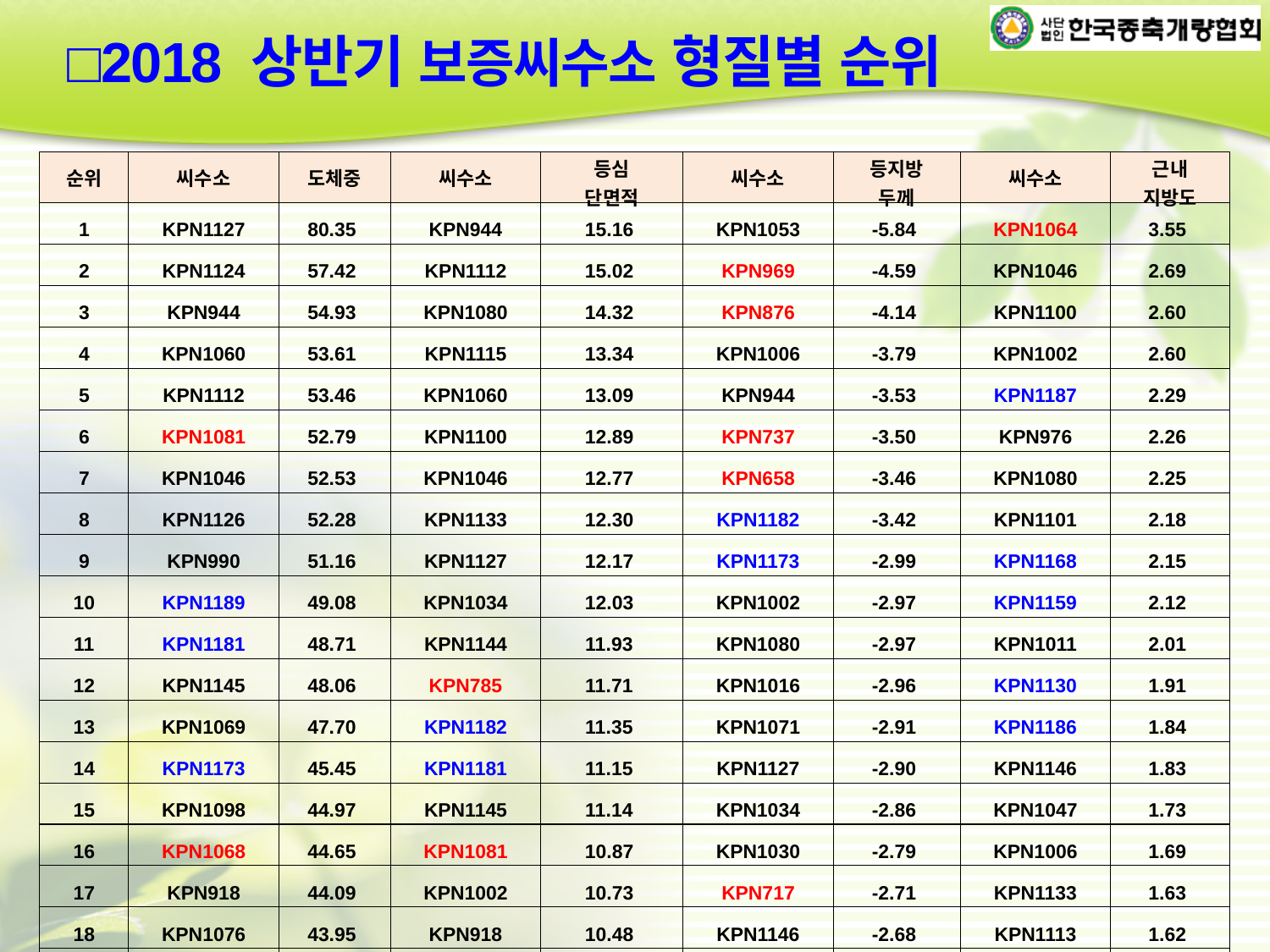

□2018 상반기 보증씨수소 형질별 순위
| 순위 | 씨수소 | 도체중 | 씨수소 | 등심 단면적 | 씨수소 | 등지방 두께 | 씨수소 | 근내 지방도 |
| --- | --- | --- | --- | --- | --- | --- | --- | --- |
| 1 | KPN1127 | 80.35 | KPN944 | 15.16 | KPN1053 | -5.84 | KPN1064 | 3.55 |
| 2 | KPN1124 | 57.42 | KPN1112 | 15.02 | KPN969 | -4.59 | KPN1046 | 2.69 |
| 3 | KPN944 | 54.93 | KPN1080 | 14.32 | KPN876 | -4.14 | KPN1100 | 2.60 |
| 4 | KPN1060 | 53.61 | KPN1115 | 13.34 | KPN1006 | -3.79 | KPN1002 | 2.60 |
| 5 | KPN1112 | 53.46 | KPN1060 | 13.09 | KPN944 | -3.53 | KPN1187 | 2.29 |
| 6 | KPN1081 | 52.79 | KPN1100 | 12.89 | KPN737 | -3.50 | KPN976 | 2.26 |
| 7 | KPN1046 | 52.53 | KPN1046 | 12.77 | KPN658 | -3.46 | KPN1080 | 2.25 |
| 8 | KPN1126 | 52.28 | KPN1133 | 12.30 | KPN1182 | -3.42 | KPN1101 | 2.18 |
| 9 | KPN990 | 51.16 | KPN1127 | 12.17 | KPN1173 | -2.99 | KPN1168 | 2.15 |
| 10 | KPN1189 | 49.08 | KPN1034 | 12.03 | KPN1002 | -2.97 | KPN1159 | 2.12 |
| 11 | KPN1181 | 48.71 | KPN1144 | 11.93 | KPN1080 | -2.97 | KPN1011 | 2.01 |
| 12 | KPN1145 | 48.06 | KPN785 | 11.71 | KPN1016 | -2.96 | KPN1130 | 1.91 |
| 13 | KPN1069 | 47.70 | KPN1182 | 11.35 | KPN1071 | -2.91 | KPN1186 | 1.84 |
| 14 | KPN1173 | 45.45 | KPN1181 | 11.15 | KPN1127 | -2.90 | KPN1146 | 1.83 |
| 15 | KPN1098 | 44.97 | KPN1145 | 11.14 | KPN1034 | -2.86 | KPN1047 | 1.73 |
| 16 | KPN1068 | 44.65 | KPN1081 | 10.87 | KPN1030 | -2.79 | KPN1006 | 1.69 |
| 17 | KPN918 | 44.09 | KPN1002 | 10.73 | KPN717 | -2.71 | KPN1133 | 1.63 |
| 18 | KPN1076 | 43.95 | KPN918 | 10.48 | KPN1146 | -2.68 | KPN1113 | 1.62 |
| 19 | KPN1080 | 43.33 | KPN1061 | 10.27 | KPN830 | -2.59 | KPN990 | 1.60 |
| 20 | KPN1061 | 43.26 | KPN917 | 10.03 | KPN1152 | -2.53 | KPN1030 | 1.55 |